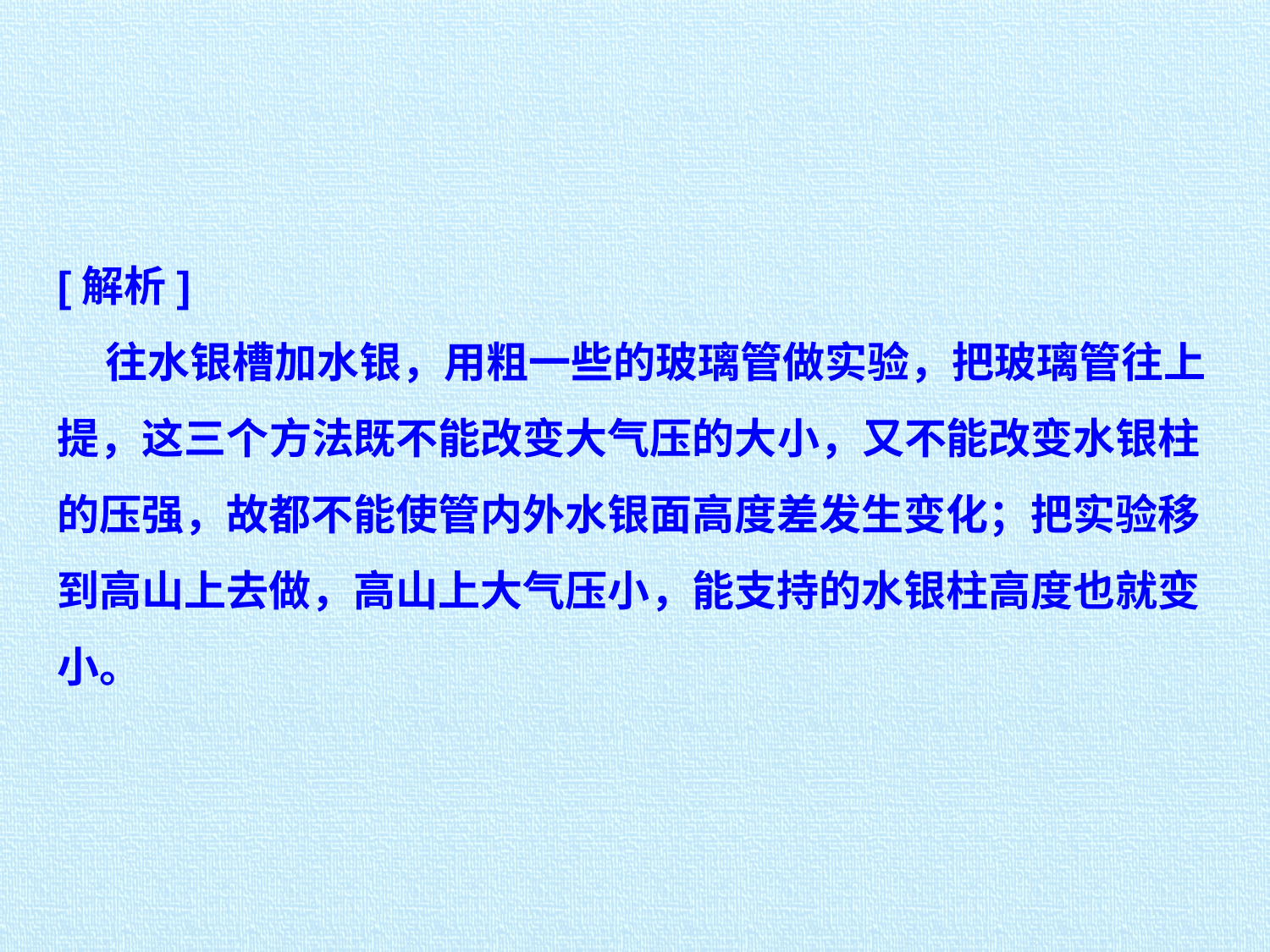

[解析]
    往水银槽加水银，用粗一些的玻璃管做实验，把玻璃管往上提，这三个方法既不能改变大气压的大小，又不能改变水银柱的压强，故都不能使管内外水银面高度差发生变化；把实验移到高山上去做，高山上大气压小，能支持的水银柱高度也就变小。